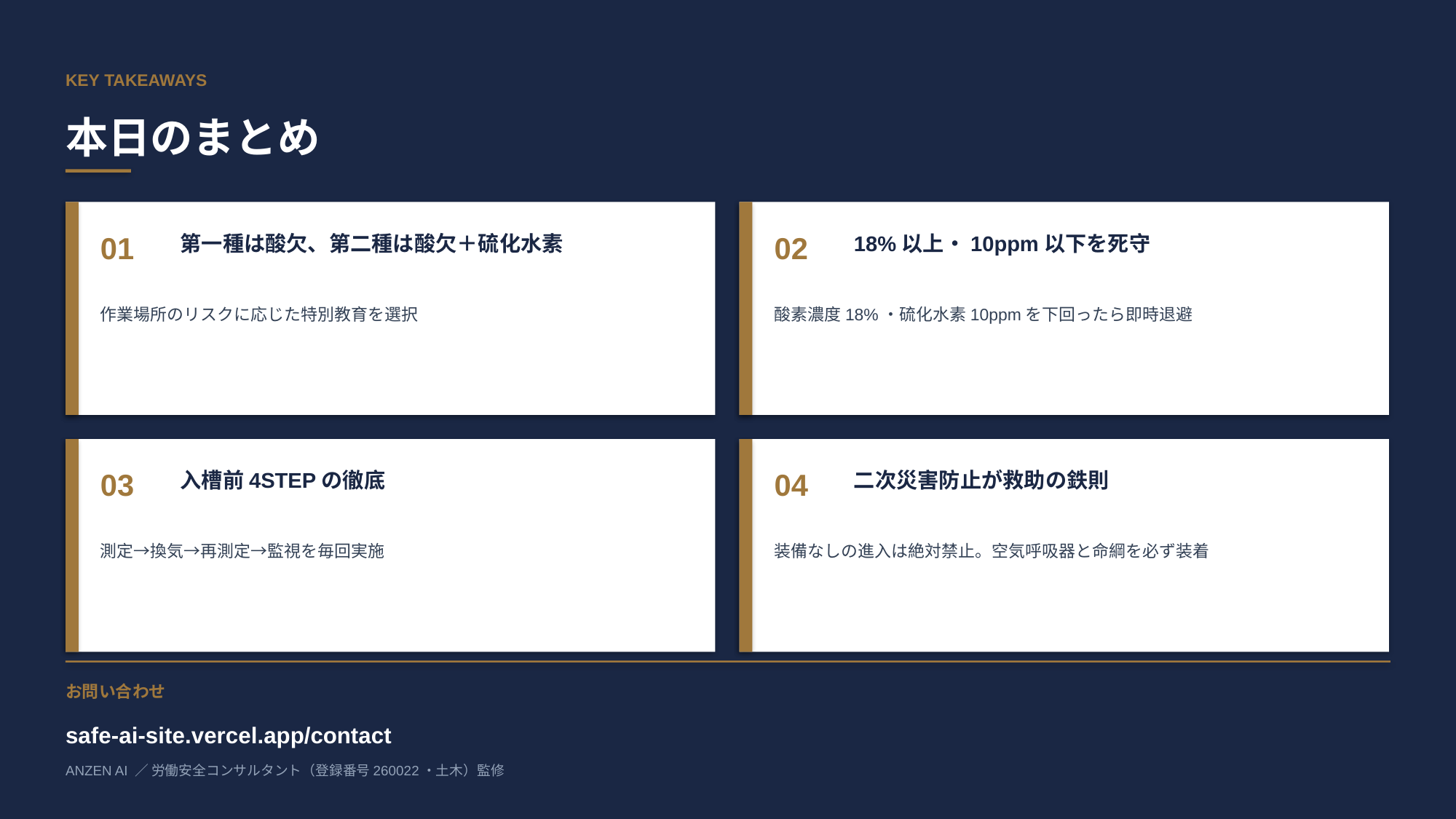

KEY TAKEAWAYS
本日のまとめ

01
02
第一種は酸欠、第二種は酸欠＋硫化水素
18%以上・10ppm以下を死守
作業場所のリスクに応じた特別教育を選択
酸素濃度18%・硫化水素10ppmを下回ったら即時退避

03
04
入槽前4STEPの徹底
二次災害防止が救助の鉄則
測定→換気→再測定→監視を毎回実施
装備なしの進入は絶対禁止。空気呼吸器と命綱を必ず装着

お問い合わせ
safe-ai-site.vercel.app/contact
ANZEN AI ／ 労働安全コンサルタント（登録番号260022・土木）監修